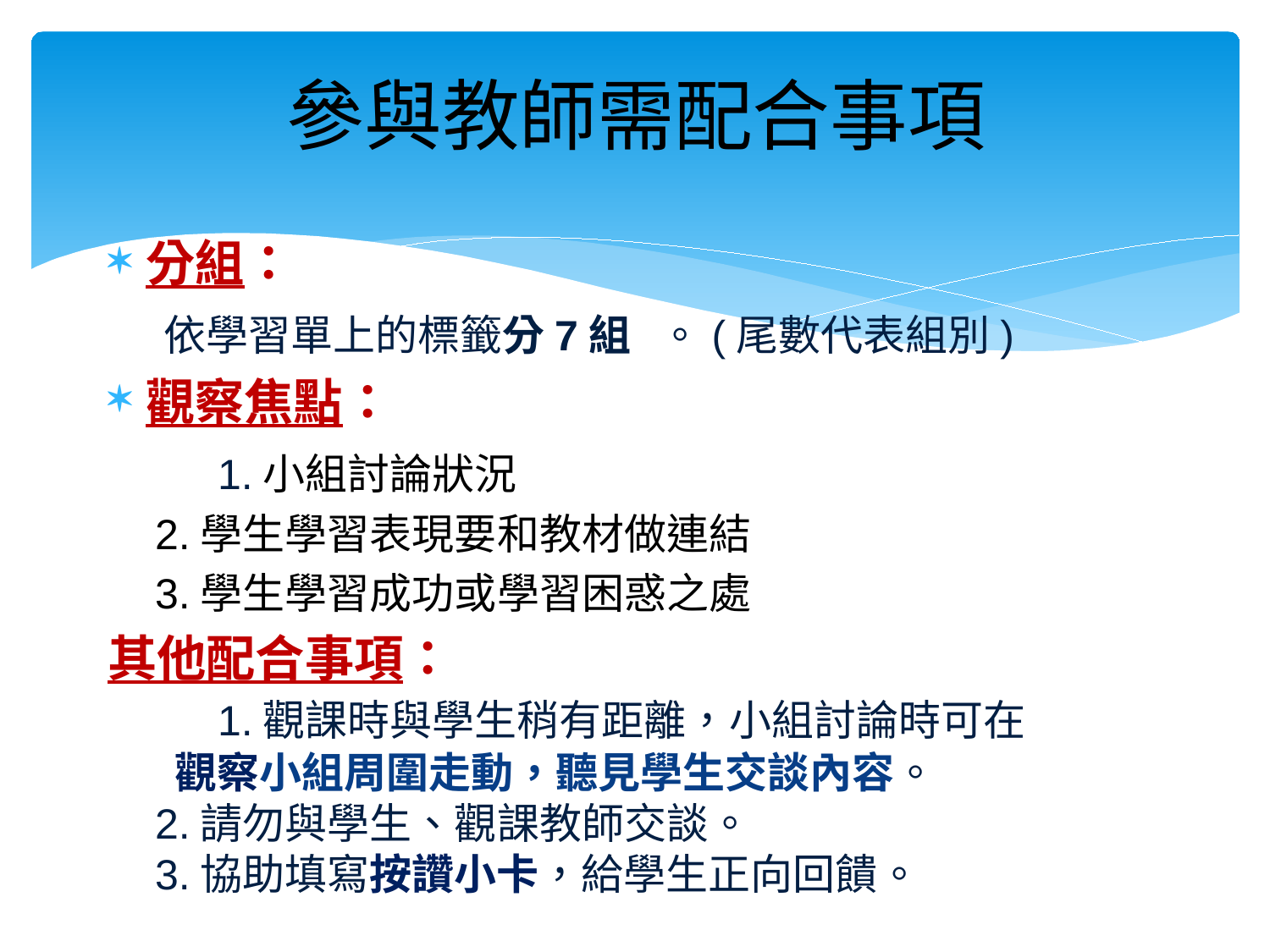

# 參與教師需配合事項
分組：
    依學習單上的標籤分7組   。(尾數代表組別)
觀察焦點：
        1.小組討論狀況
    2.學生學習表現要和教材做連結
    3.學生學習成功或學習困惑之處
其他配合事項：
        1.觀課時與學生稍有距離，小組討論時可在
      觀察小組周圍走動，聽見學生交談內容。
    2.請勿與學生、觀課教師交談。
    3.協助填寫按讚小卡，給學生正向回饋。